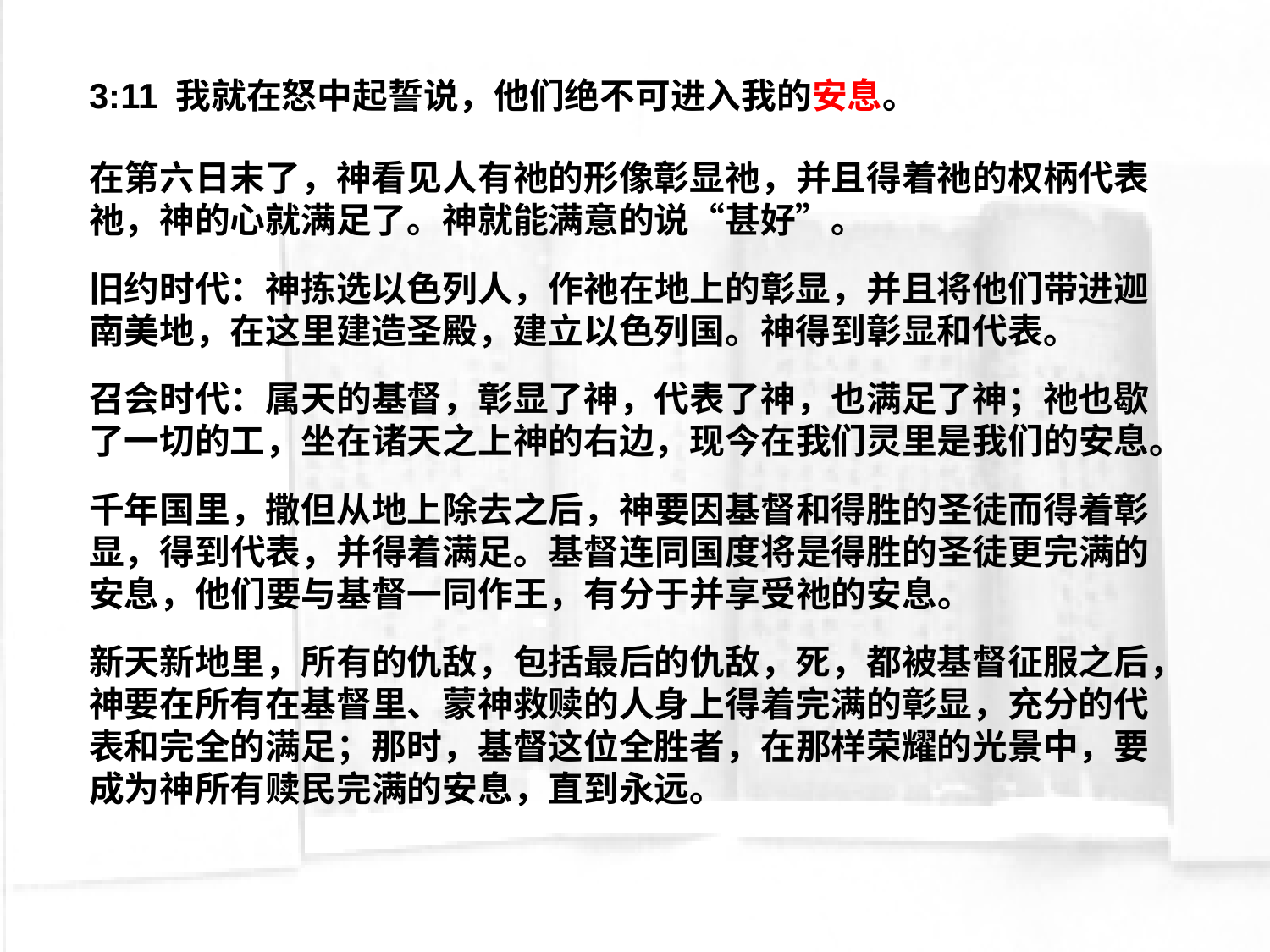

3:11 我就在怒中起誓说，他们绝不可进入我的安息。
在第六日末了，神看见人有祂的形像彰显祂，并且得着祂的权柄代表祂，神的心就满足了。神就能满意的说“甚好”。
旧约时代：神拣选以色列人，作祂在地上的彰显，并且将他们带进迦南美地，在这里建造圣殿，建立以色列国。神得到彰显和代表。
召会时代：属天的基督，彰显了神，代表了神，也满足了神；祂也歇了一切的工，坐在诸天之上神的右边，现今在我们灵里是我们的安息。
千年国里，撒但从地上除去之后，神要因基督和得胜的圣徒而得着彰显，得到代表，并得着满足。基督连同国度将是得胜的圣徒更完满的安息，他们要与基督一同作王，有分于并享受祂的安息。
新天新地里，所有的仇敌，包括最后的仇敌，死，都被基督征服之后，神要在所有在基督里、蒙神救赎的人身上得着完满的彰显，充分的代表和完全的满足；那时，基督这位全胜者，在那样荣耀的光景中，要成为神所有赎民完满的安息，直到永远。